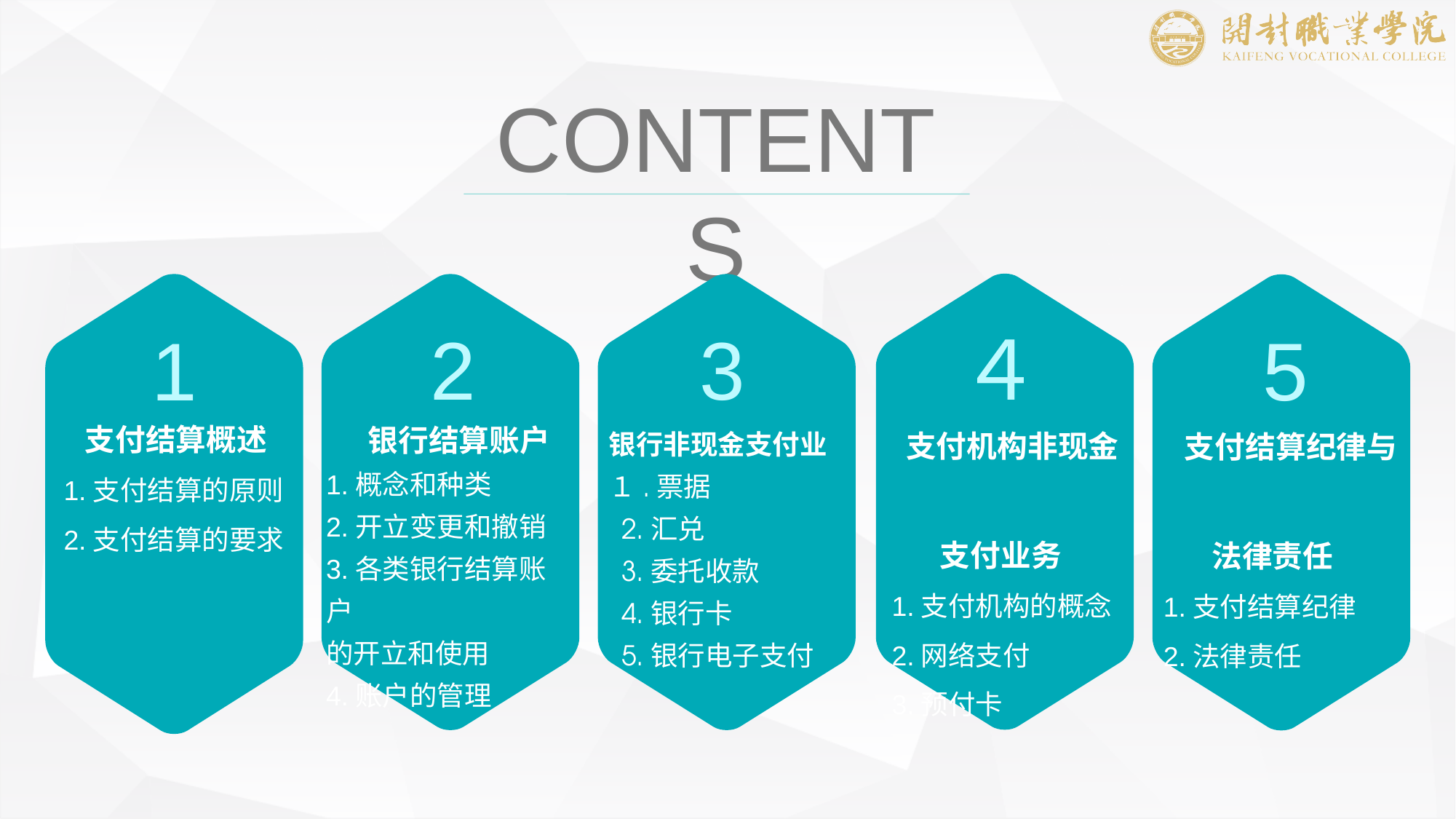

CONTENTS
目录

４
 支付机构非现金
       支付业务
1.支付机构的概念
2.网络支付
3.预付卡

1

  支付结算概述
1.支付结算的原则
2.支付结算的要求

2
     银行结算账户
1.概念和种类　
2.开立变更和撤销
3.各类银行结算账户
的开立和使用
4.账户的管理

3
银行非现金支付业
１.票据
 2.汇兑
 3.委托收款
 4.银行卡
 5.银行电子支付

5
  支付结算纪律与
       法律责任
1.支付结算纪律
2.法律责任